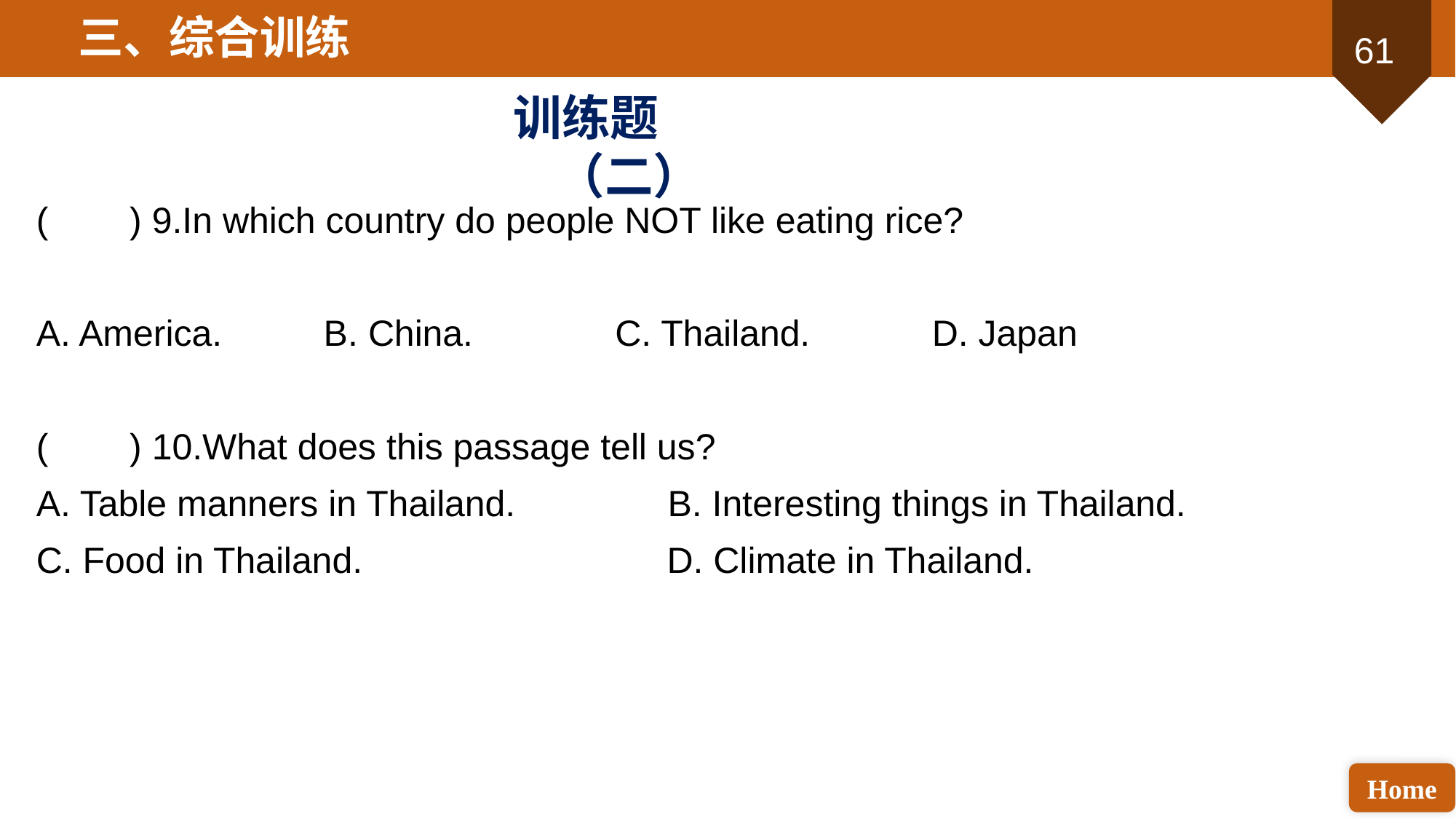

三、综合训练
训练题（二）
(        ) 9.In which country do people NOT like eating rice?

A. America.          B. China.              C. Thailand.            D. Japan

(        ) 10.What does this passage tell us?
A. Table manners in Thailand.               B. Interesting things in Thailand.
C. Food in Thailand.                              D. Climate in Thailand.